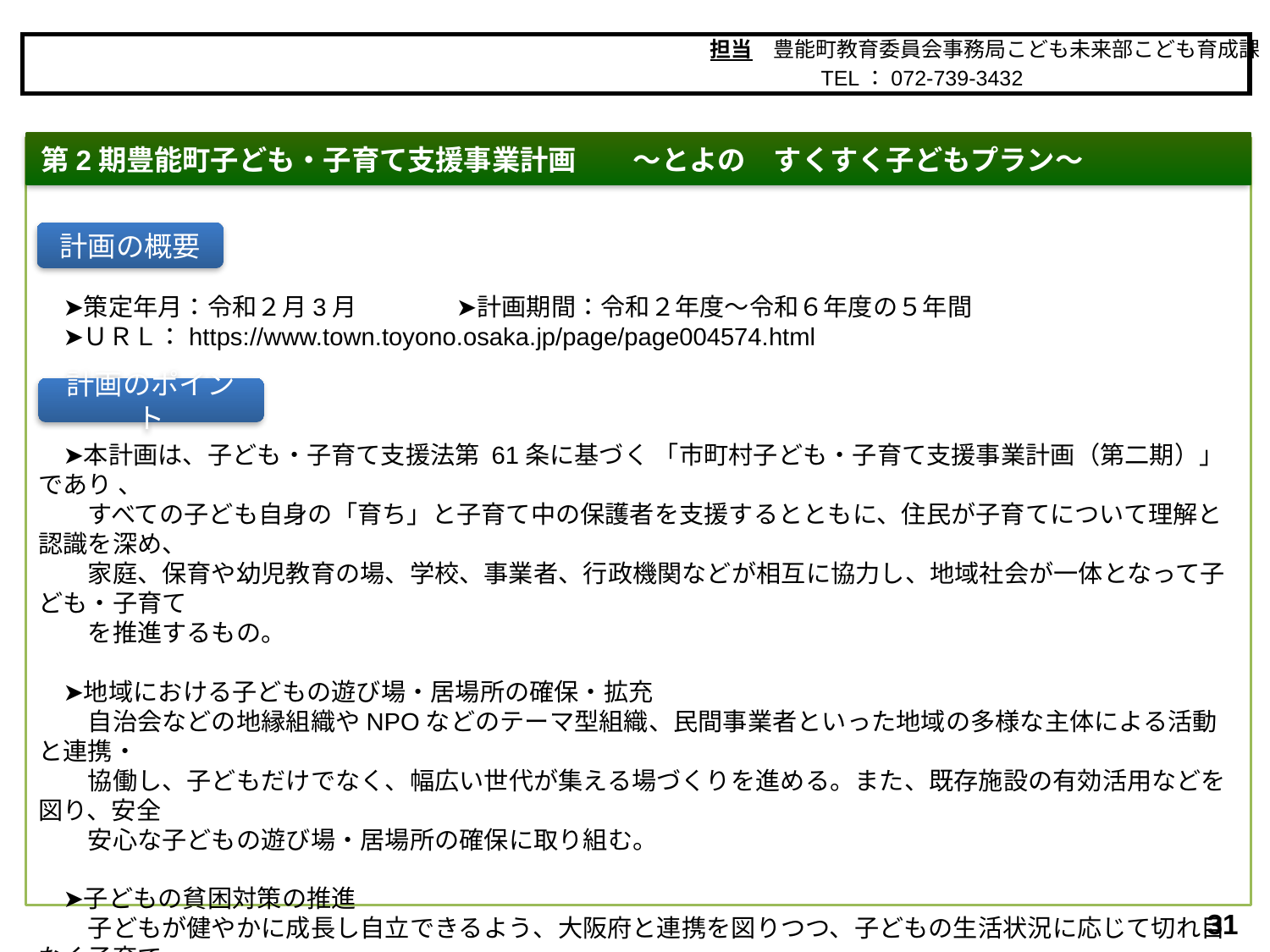

担当　豊能町教育委員会事務局こども未来部こども育成課
　　　　　TEL：072-739-3432

豊能町
第2期豊能町子ども・子育て支援事業計画　　～とよの　すくすく子どもプラン～

　➤策定年月：令和２月3月　　　　➤計画期間：令和２年度～令和６年度の５年間
　➤ＵＲＬ：https://www.town.toyono.osaka.jp/page/page004574.html

　➤本計画は、子ども・子育て支援法第 61条に基づく 「市町村子ども・子育て支援事業計画（第二期）」であり 、
　　すべての子ども自身の「育ち」と子育て中の保護者を支援するとともに、住民が子育てについて理解と認識を深め、
　　家庭、保育や幼児教育の場、学校、事業者、行政機関などが相互に協力し、地域社会が一体となって子ども・子育て
　　を推進するもの。

　➤地域における子どもの遊び場・居場所の確保・拡充
　　自治会などの地縁組織やNPOなどのテーマ型組織、民間事業者といった地域の多様な主体による活動と連携・
　　協働し、子どもだけでなく、幅広い世代が集える場づくりを進める。また、既存施設の有効活用などを図り、安全
　　安心な子どもの遊び場・居場所の確保に取り組む。

　➤子どもの貧困対策の推進
　　子どもが健やかに成長し自立できるよう、大阪府と連携を図りつつ、子どもの生活状況に応じて切れ目なく子育て
　　支援や学習支援などの取り組みを推進する。また、安定した生活を営みながら、安心して子どもを育てることができる
　　よう、大阪府と連携を図りつつ、生活困窮者自立支援制度やひとり親家庭への支援などの取り組みを推進する。

計画の概要
計画のポイント
31